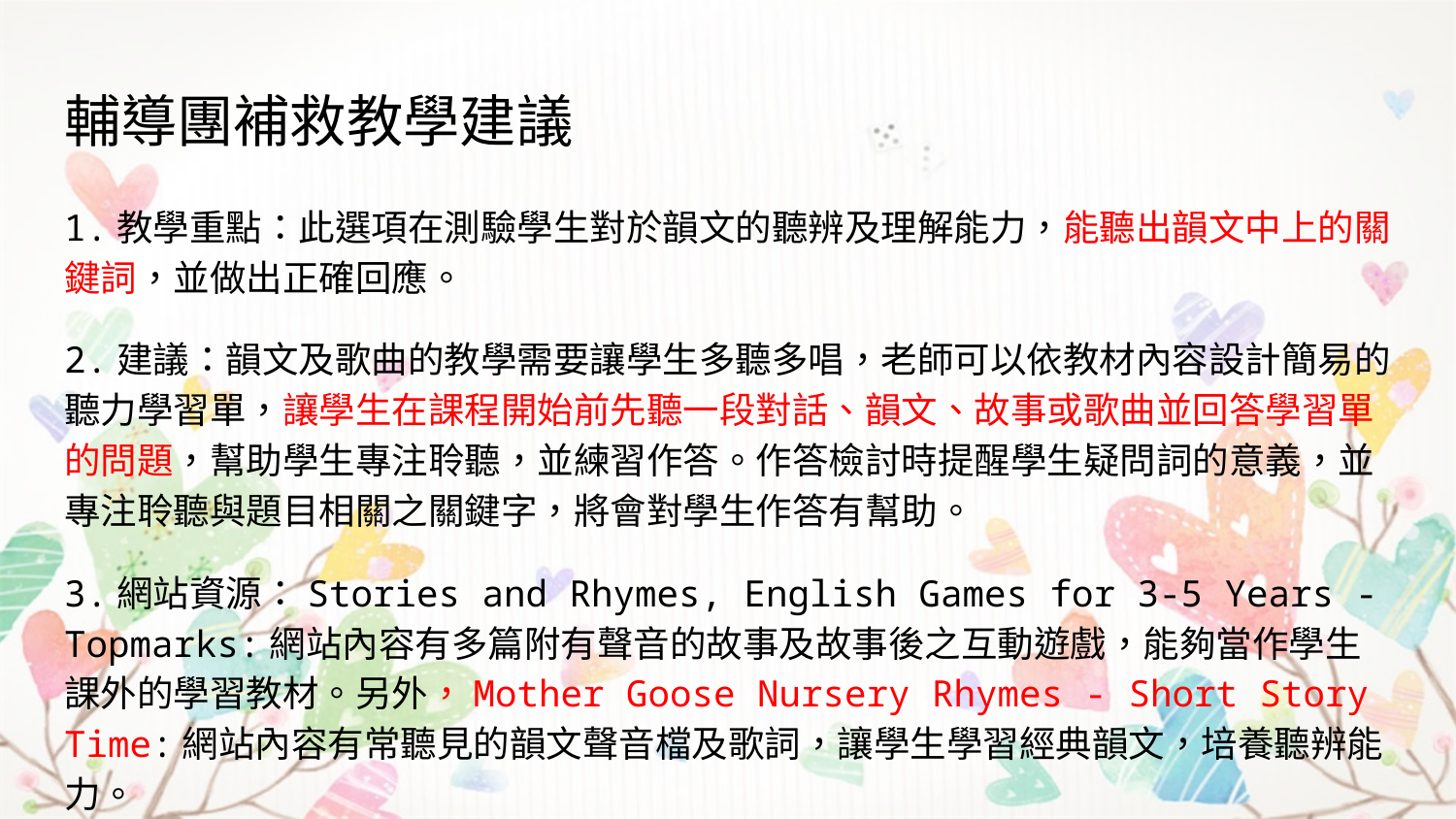

# 輔導團補救教學建議
1.教學重點：此選項在測驗學生對於韻文的聽辨及理解能力，能聽出韻文中上的關鍵詞，並做出正確回應。
2.建議：韻文及歌曲的教學需要讓學生多聽多唱，老師可以依教材內容設計簡易的聽力學習單，讓學生在課程開始前先聽一段對話、韻文、故事或歌曲並回答學習單的問題，幫助學生專注聆聽，並練習作答。作答檢討時提醒學生疑問詞的意義，並專注聆聽與題目相關之關鍵字，將會對學生作答有幫助。
3.網站資源：Stories and Rhymes, English Games for 3-5 Years - Topmarks:網站內容有多篇附有聲音的故事及故事後之互動遊戲，能夠當作學生課外的學習教材。另外，Mother Goose Nursery Rhymes - Short Story Time:網站內容有常聽見的韻文聲音檔及歌詞，讓學生學習經典韻文，培養聽辨能力。